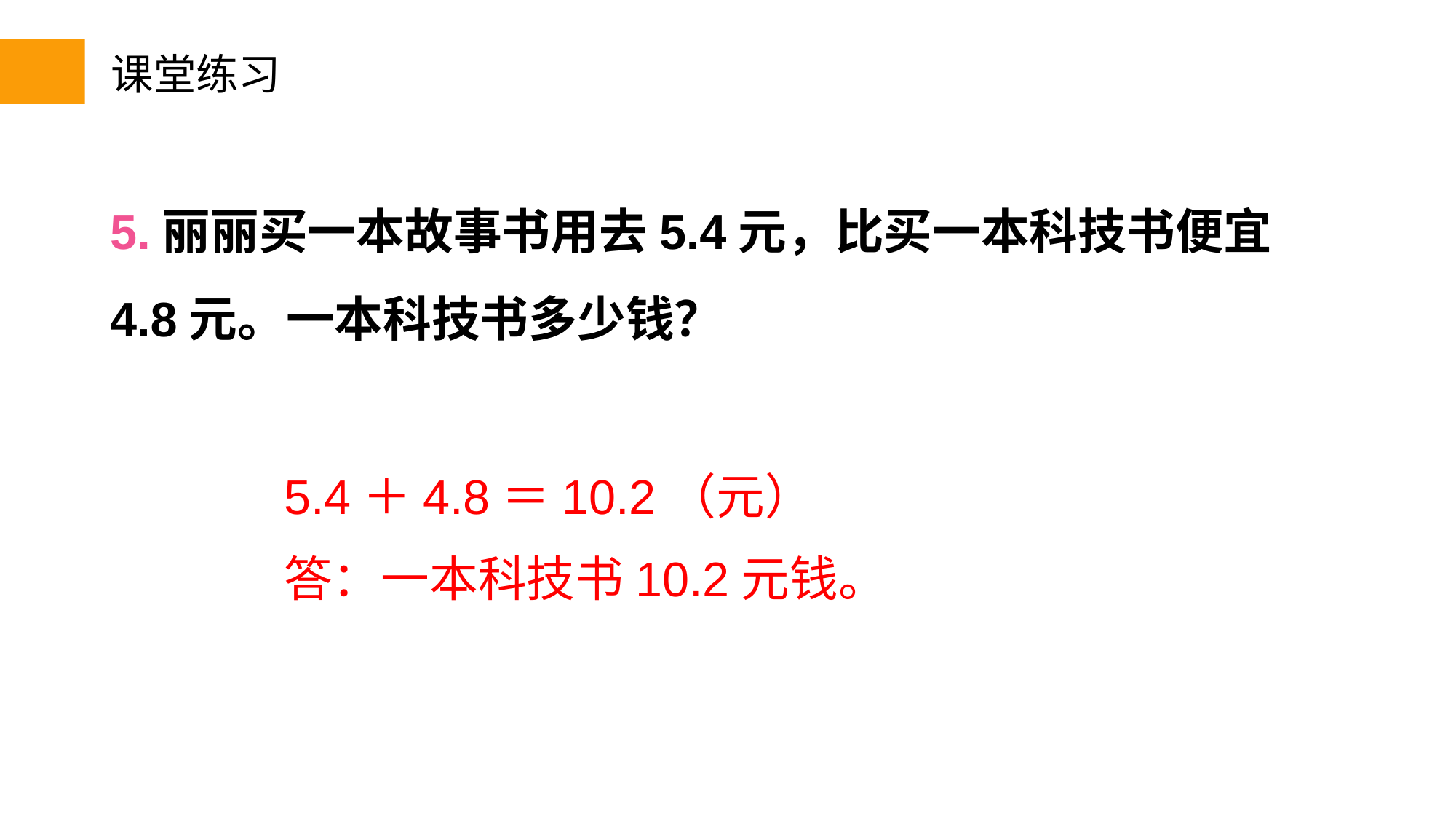

课堂练习
5.丽丽买一本故事书用去5.4元，比买一本科技书便宜4.8元。一本科技书多少钱？
5.4＋4.8＝10.2（元）
答：一本科技书10.2元钱。